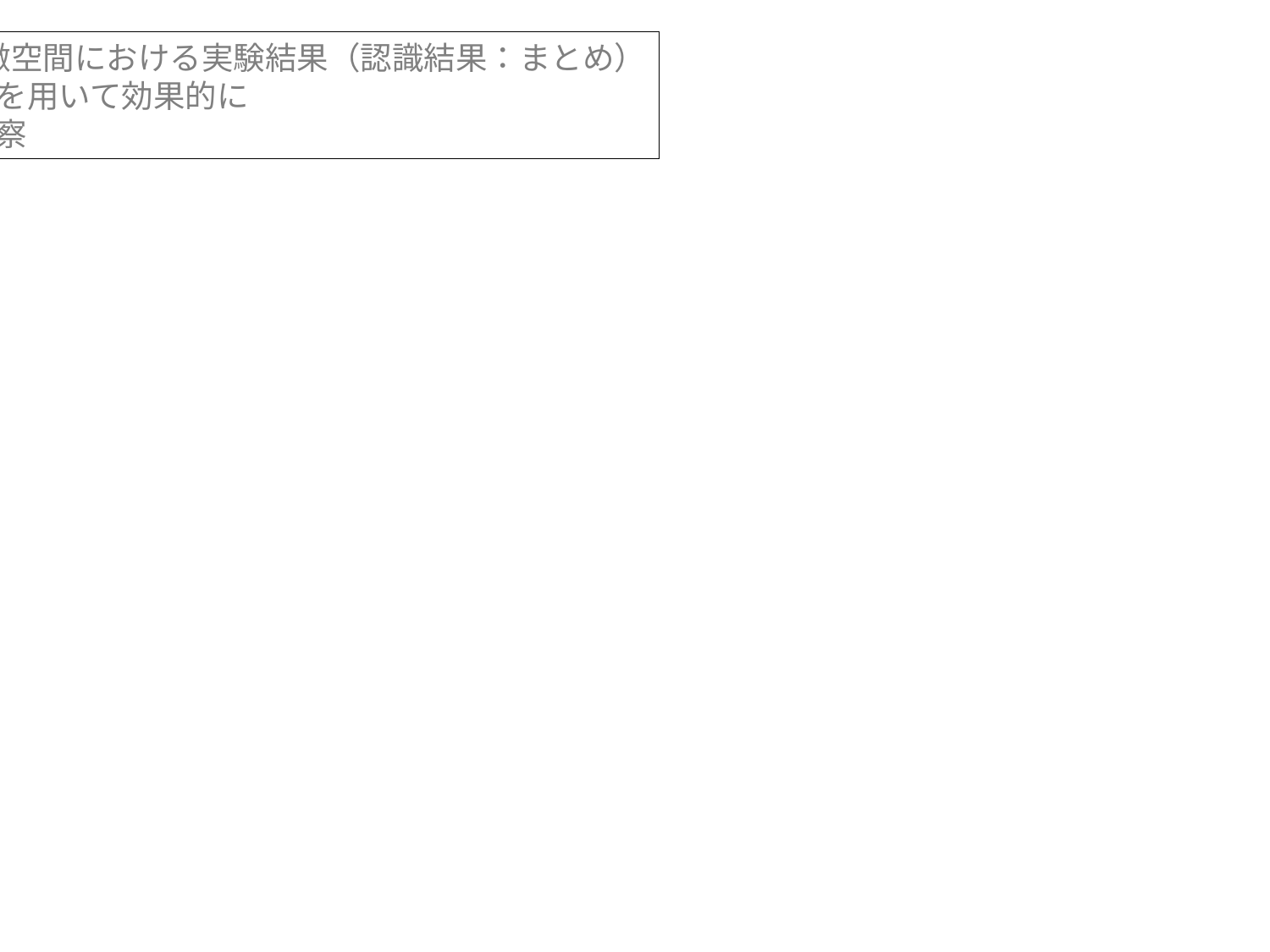

1次元特徴空間における実験結果（認識結果：まとめ）
表を用いて効果的に
考察